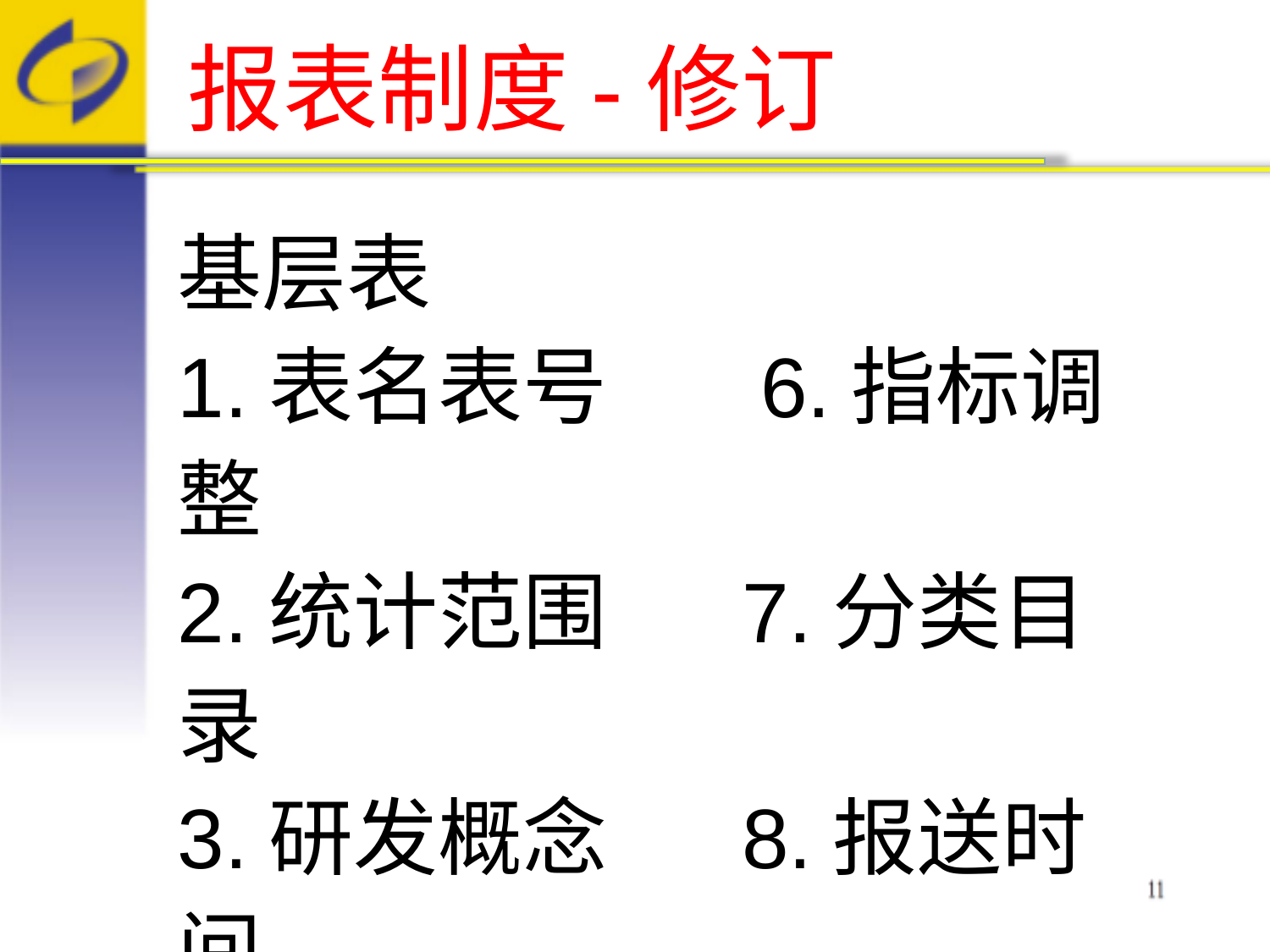

# 报表制度-修订

基层表
1.表名表号       6.指标调整
2.统计范围      7.分类目录
3.研发概念      8.报送时间
4.报表框架      9.填报依据
5.指标增减